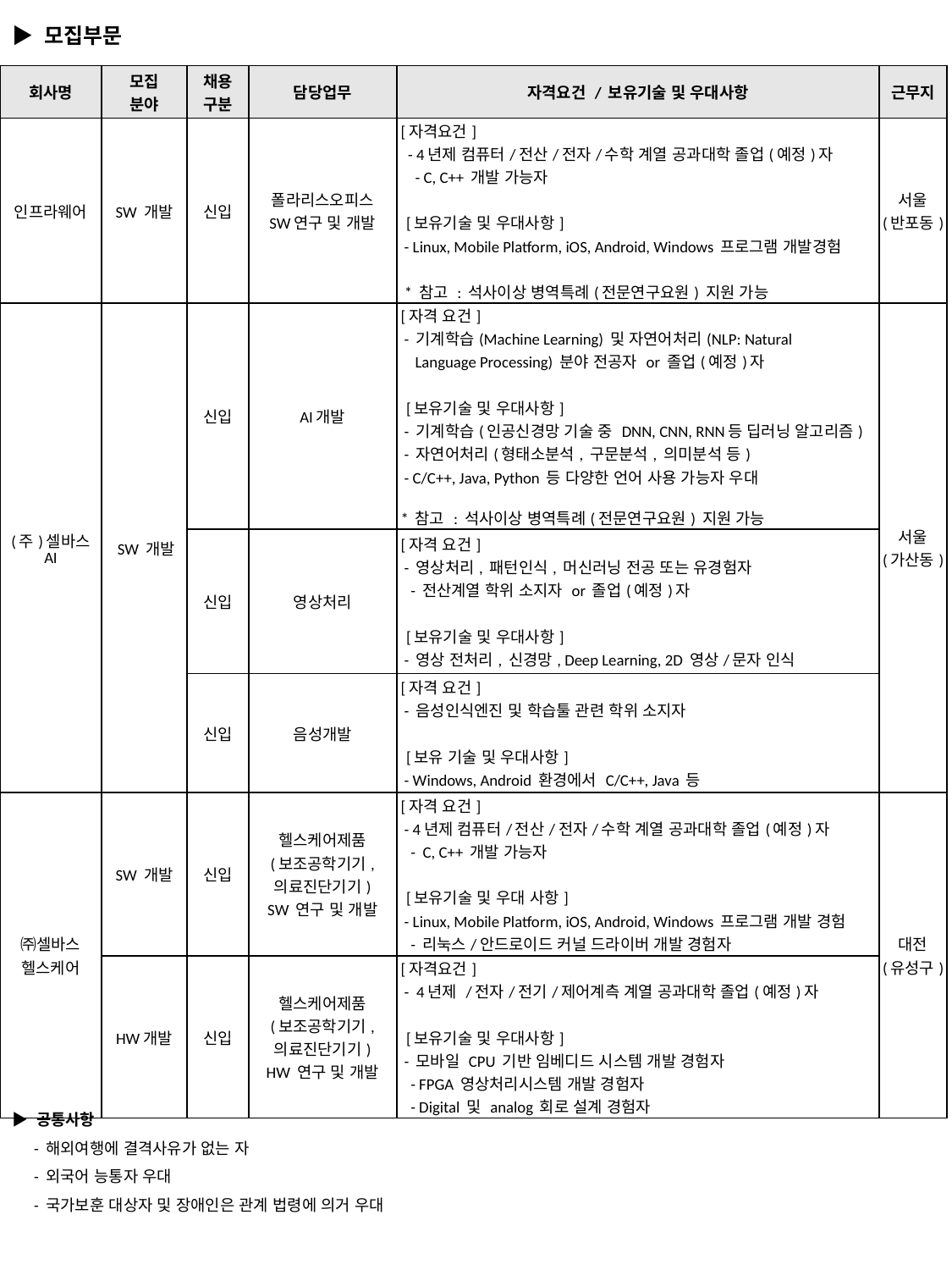

▶ 모집부문
| 회사명 | 모집 분야 | 채용 구분 | 담당업무 | 자격요건 / 보유기술 및 우대사항 | 근무지 |
| --- | --- | --- | --- | --- | --- |
| 인프라웨어 | SW 개발 | 신입 | 폴라리스오피스 SW연구 및 개발 | [자격요건] - 4년제 컴퓨터/전산/전자/수학 계열 공과대학 졸업(예정)자 - C, C++ 개발 가능자 [보유기술 및 우대사항] - Linux, Mobile Platform, iOS, Android, Windows 프로그램 개발경험 \* 참고 : 석사이상 병역특례(전문연구요원) 지원 가능 | 서울 (반포동) |
| (주)셀바스 AI | SW 개발 | 신입 | AI개발 | [자격 요건] - 기계학습(Machine Learning) 및 자연어처리(NLP: Natural Language Processing) 분야 전공자 or 졸업(예정)자 [보유기술 및 우대사항] - 기계학습(인공신경망 기술 중 DNN, CNN, RNN등 딥러닝 알고리즘) - 자연어처리(형태소분석, 구문분석, 의미분석 등) - C/C++, Java, Python 등 다양한 언어 사용 가능자 우대 \* 참고 : 석사이상 병역특례(전문연구요원) 지원 가능 | 서울 (가산동) |
|  |  | 신입 | 영상처리 | [자격 요건] - 영상처리, 패턴인식, 머신러닝 전공 또는 유경험자 - 전산계열 학위 소지자 or 졸업(예정)자 [보유기술 및 우대사항] - 영상 전처리, 신경망, Deep Learning, 2D 영상/문자 인식 |  |
|  |  | 신입 | 음성개발 | [자격 요건] - 음성인식엔진 및 학습툴 관련 학위 소지자 [보유 기술 및 우대사항] - Windows, Android 환경에서 C/C++, Java 등 |  |
| ㈜셀바스 헬스케어 | SW 개발 | 신입 | 헬스케어제품 (보조공학기기, 의료진단기기) SW 연구 및 개발 | [자격 요건] - 4년제 컴퓨터/전산/전자/수학 계열 공과대학 졸업(예정)자 - C, C++ 개발 가능자 [보유기술 및 우대 사항] - Linux, Mobile Platform, iOS, Android, Windows 프로그램 개발 경험 - 리눅스/안드로이드 커널 드라이버 개발 경험자 | 대전 (유성구) |
|  | HW개발 | 신입 | 헬스케어제품 (보조공학기기, 의료진단기기) HW 연구 및 개발 | [자격요건] - 4년제 /전자/전기/제어계측 계열 공과대학 졸업(예정)자 [보유기술 및 우대사항] - 모바일 CPU 기반 임베디드 시스템 개발 경험자 - FPGA 영상처리시스템 개발 경험자 - Digital 및 analog 회로 설계 경험자 |  |
▶ 공통사항
      - 해외여행에 결격사유가 없는 자
      - 외국어 능통자 우대
      - 국가보훈 대상자 및 장애인은 관계 법령에 의거 우대